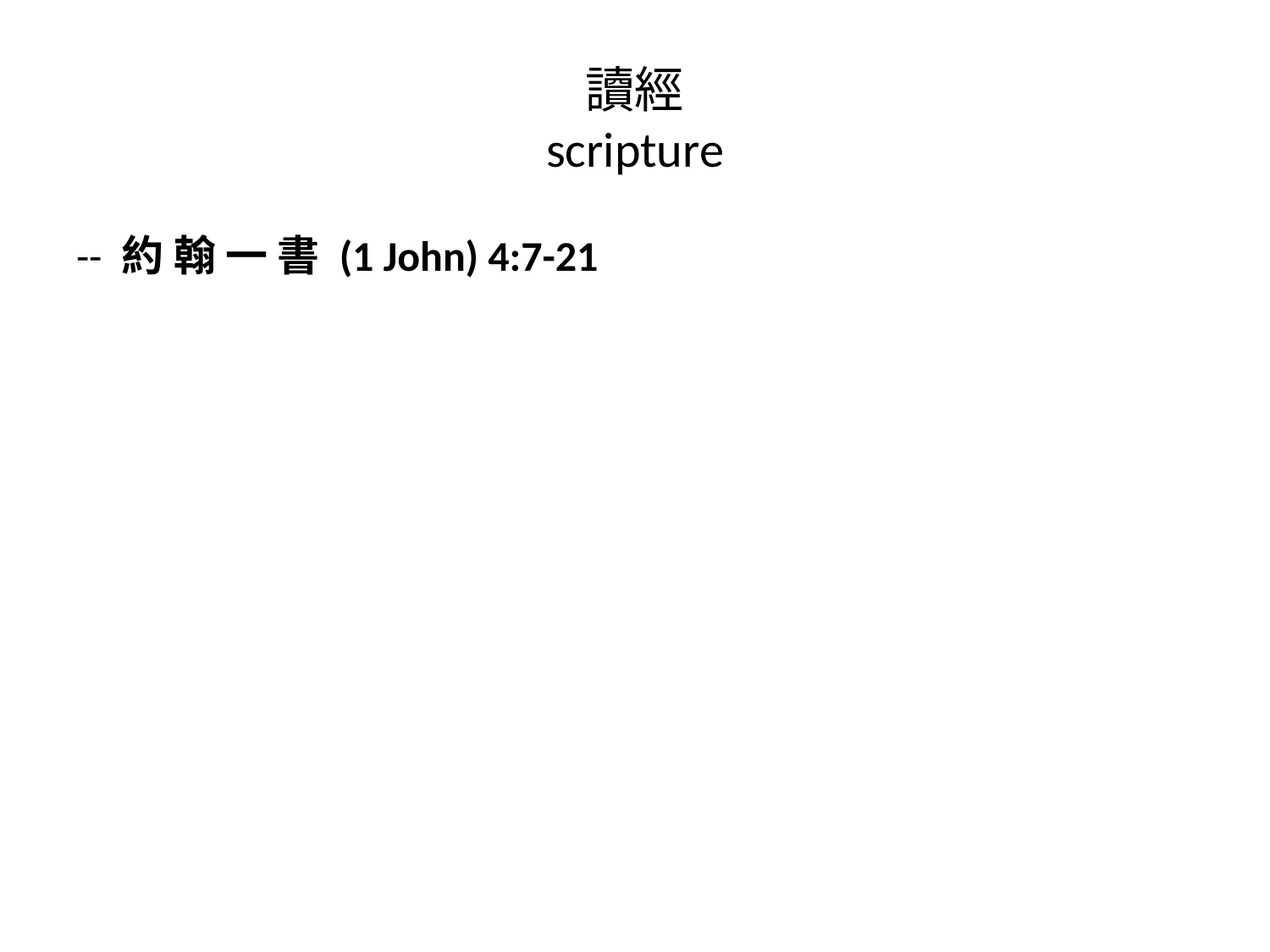

# 讀經 scripture
-- 約 翰 一 書 (1 John) 4:7-21